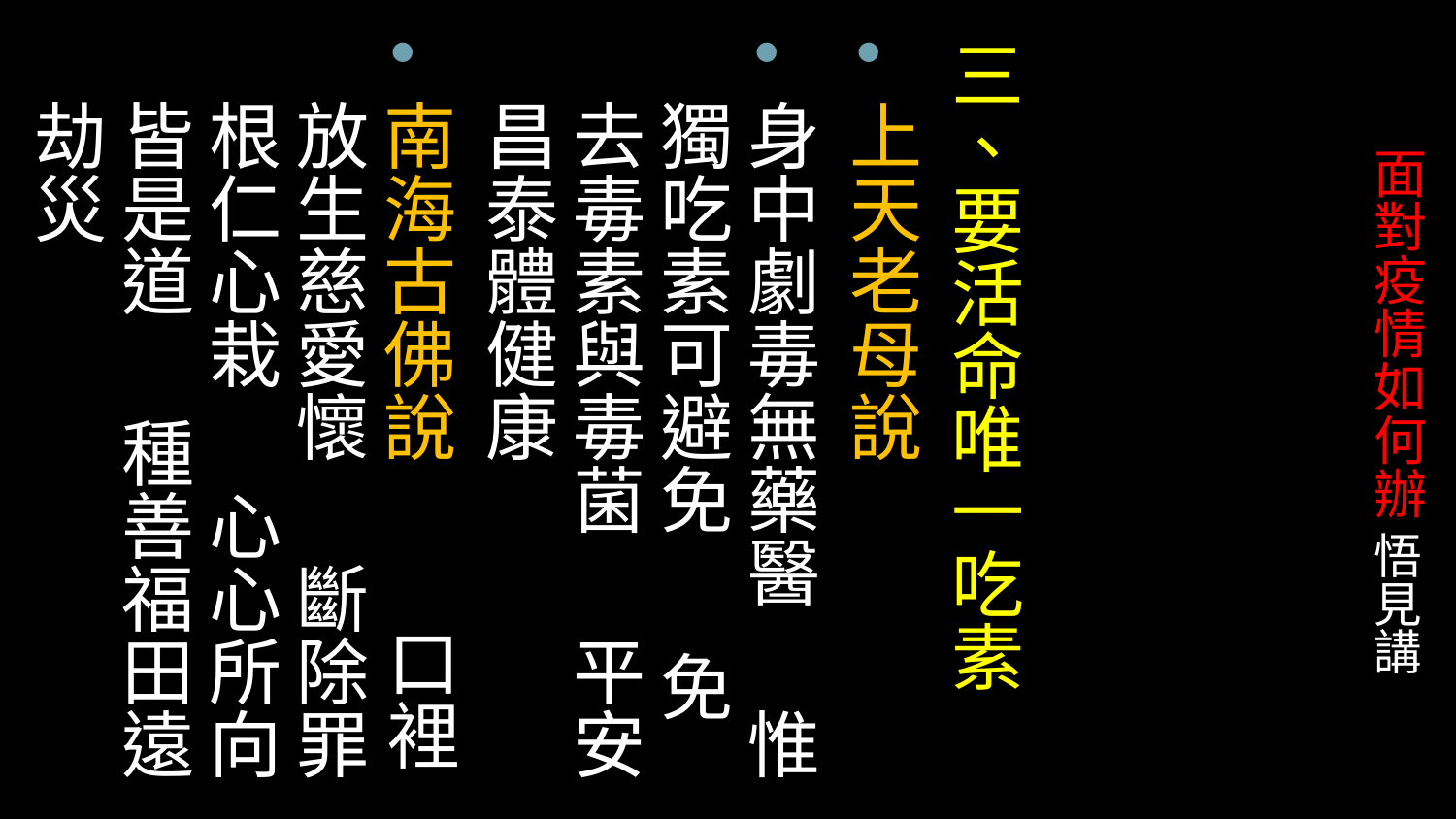

三、要活命唯一吃素
上天老母說
身中劇毒無藥醫      惟獨吃素可避免       免去毒素與毒菌      平安昌泰體健康
南海古佛說          口裡放生慈愛懷      斷除罪根仁心栽      心心所向皆是道      種善福田遠劫災
# 面對疫情如何辦 悟見講